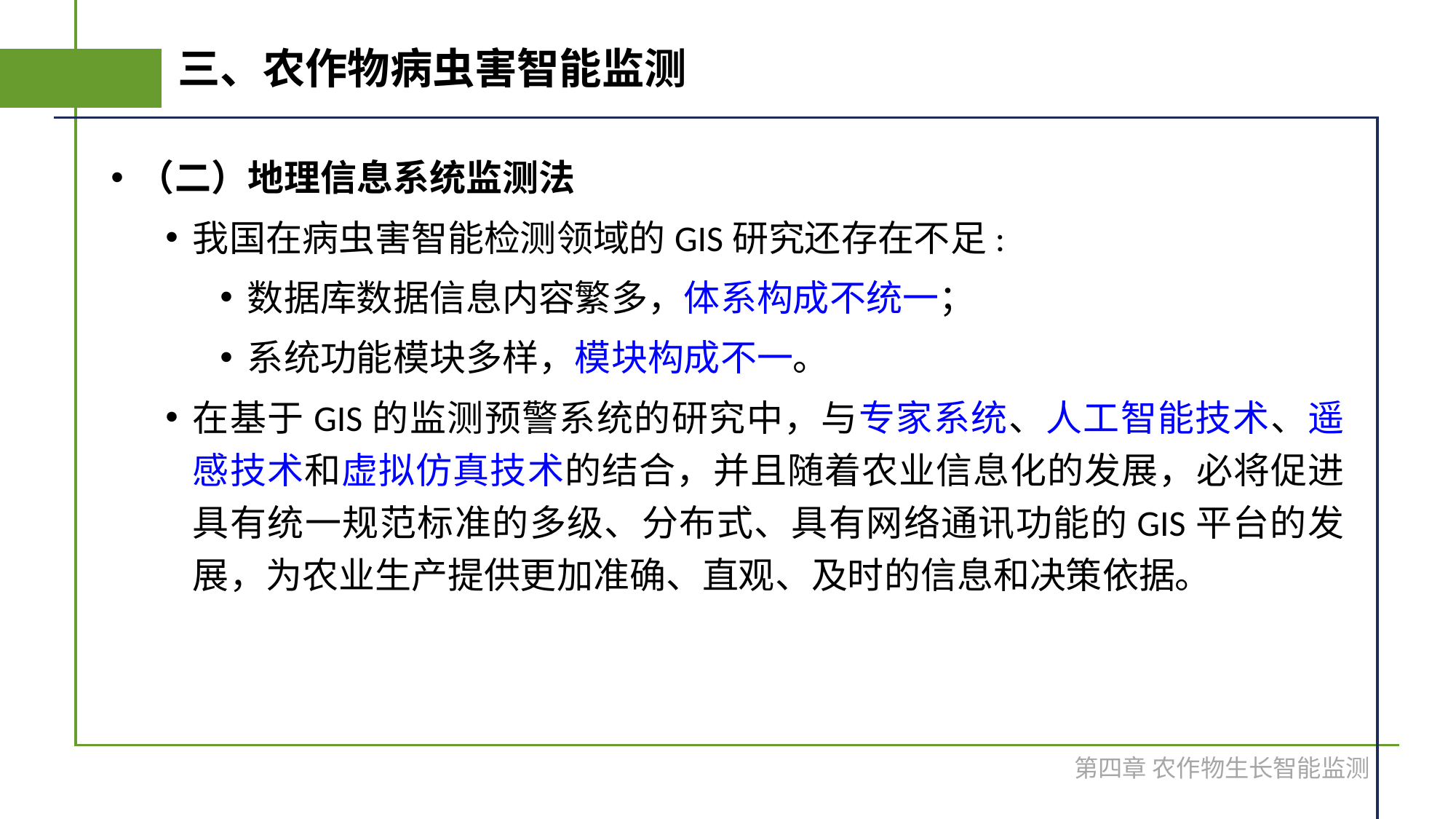

# 三、农作物病虫害智能监测
（二）地理信息系统监测法
我国在病虫害智能检测领域的GIS研究还存在不足:
数据库数据信息内容繁多，体系构成不统一；
系统功能模块多样，模块构成不一。
在基于GIS的监测预警系统的研究中，与专家系统、人工智能技术、遥感技术和虚拟仿真技术的结合，并且随着农业信息化的发展，必将促进具有统一规范标准的多级、分布式、具有网络通讯功能的GIS平台的发展，为农业生产提供更加准确、直观、及时的信息和决策依据。
第四章 农作物生长智能监测